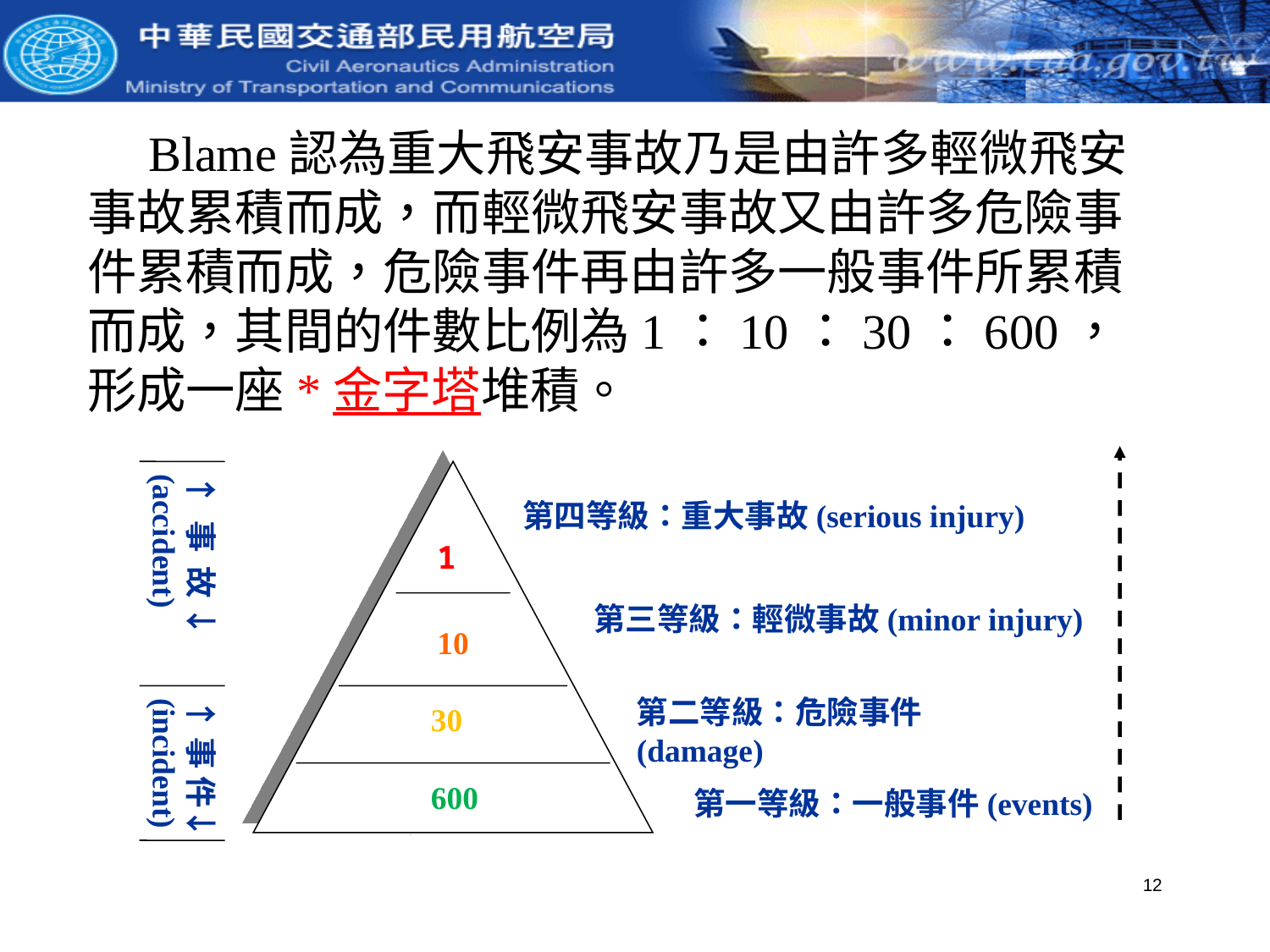

Blame認為重大飛安事故乃是由許多輕微飛安事故累積而成，而輕微飛安事故又由許多危險事件累積而成，危險事件再由許多一般事件所累積而成，其間的件數比例為1：10：30：600，形成一座*金字塔堆積。

↑ 事  故 ↓
(accident)

第四等級：重大事故(serious injury)
1

第三等級：輕微事故(minor injury)
10
↑事 件↓
(incident)

第二等級：危險事件(damage)
 30

第一等級：一般事件(events)
 600